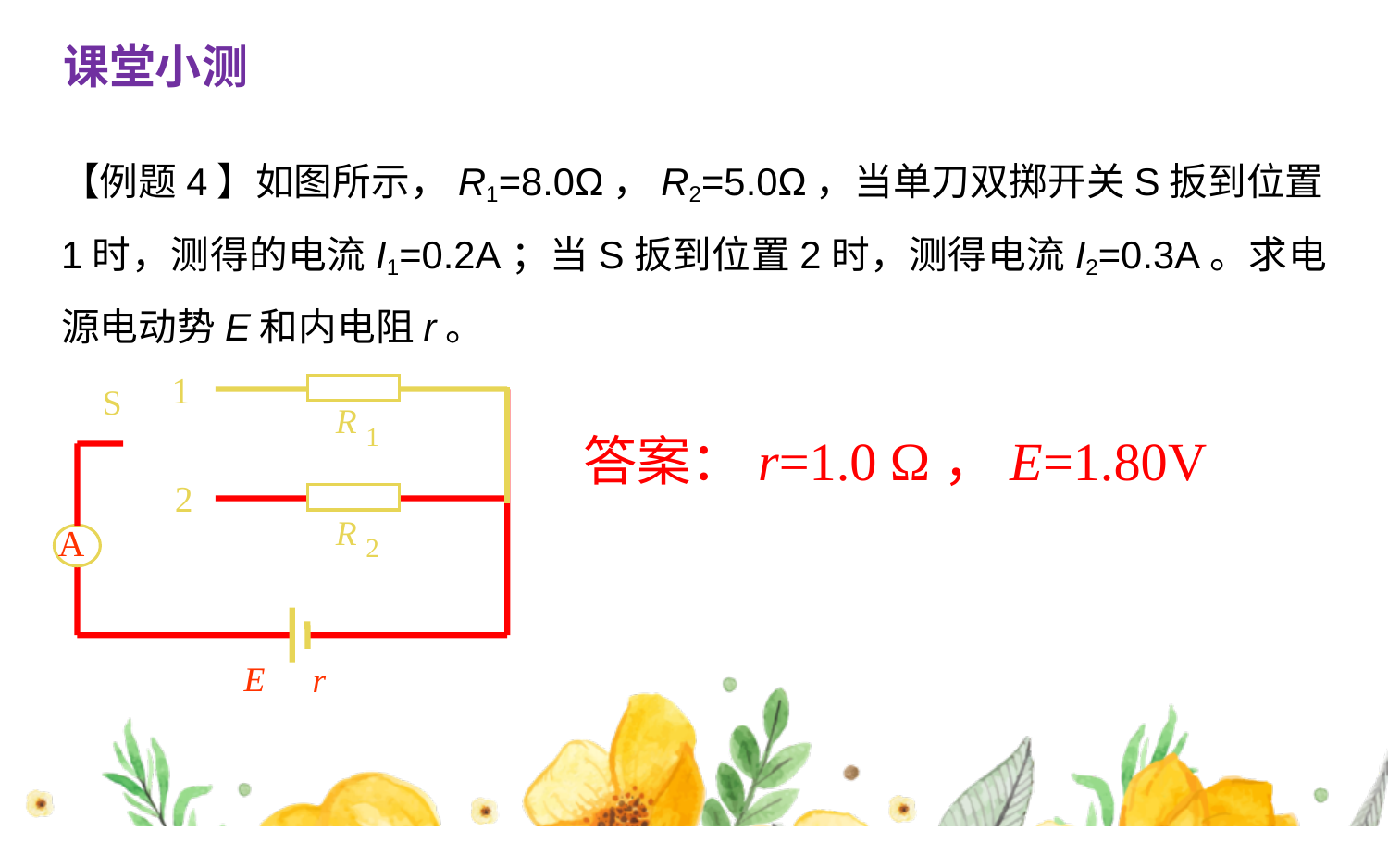

# 课堂小测
【例题4】如图所示，R1=8.0Ω，R2=5.0Ω，当单刀双掷开关S扳到位置1时，测得的电流I1=0.2A；当S扳到位置2时，测得电流I2=0.3A。求电源电动势E和内电阻r。
1
S

R
1

2

R
2
A

E
r

答案：r=1.0 Ω，E=1.80V